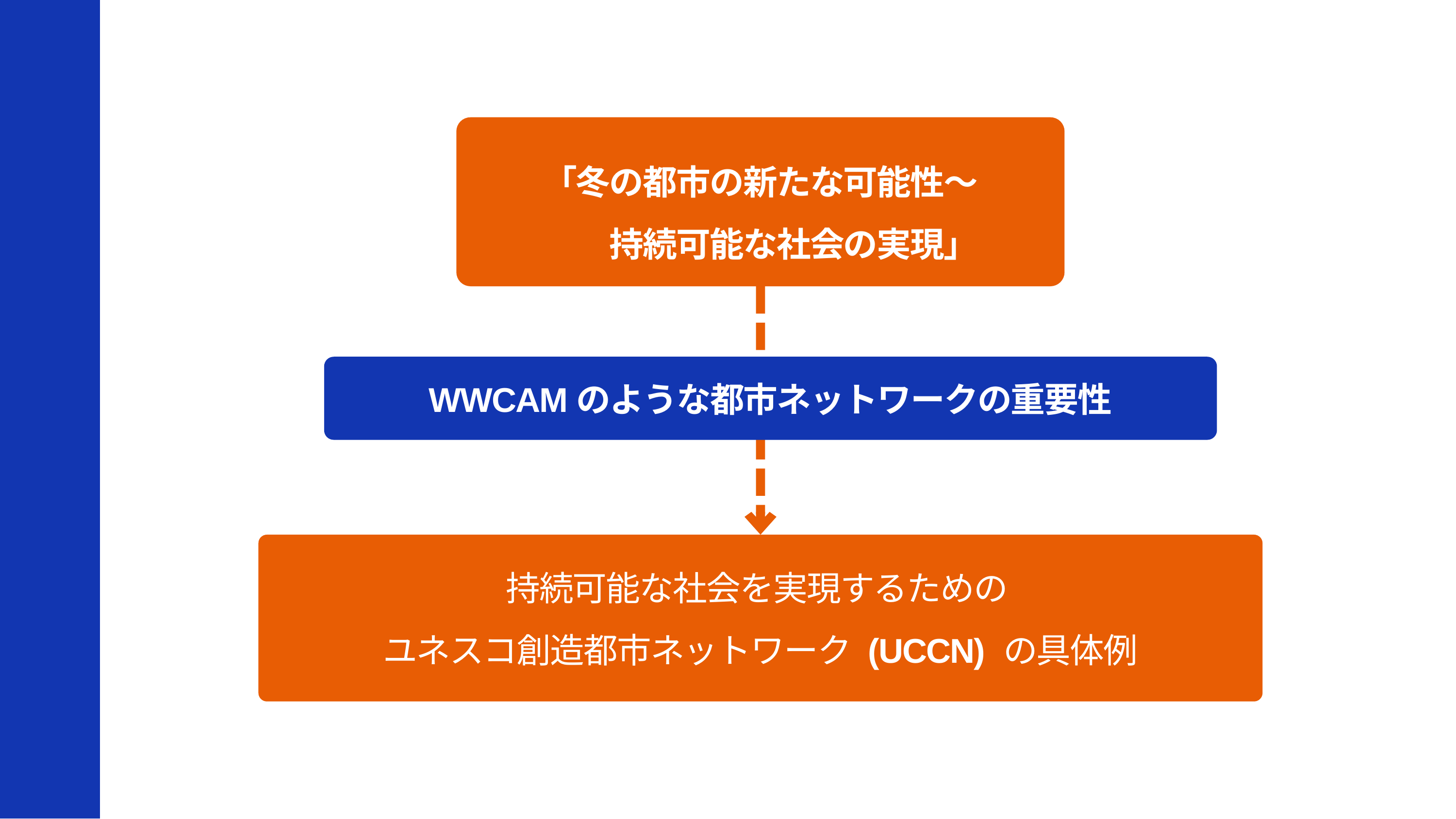

「冬の都市の新たな可能性～
　　持続可能な社会の実現」

WWCAMのような都市ネットワークの重要性

持続可能な社会を実現するための
ユネスコ創造都市ネットワーク (UCCN) の具体例